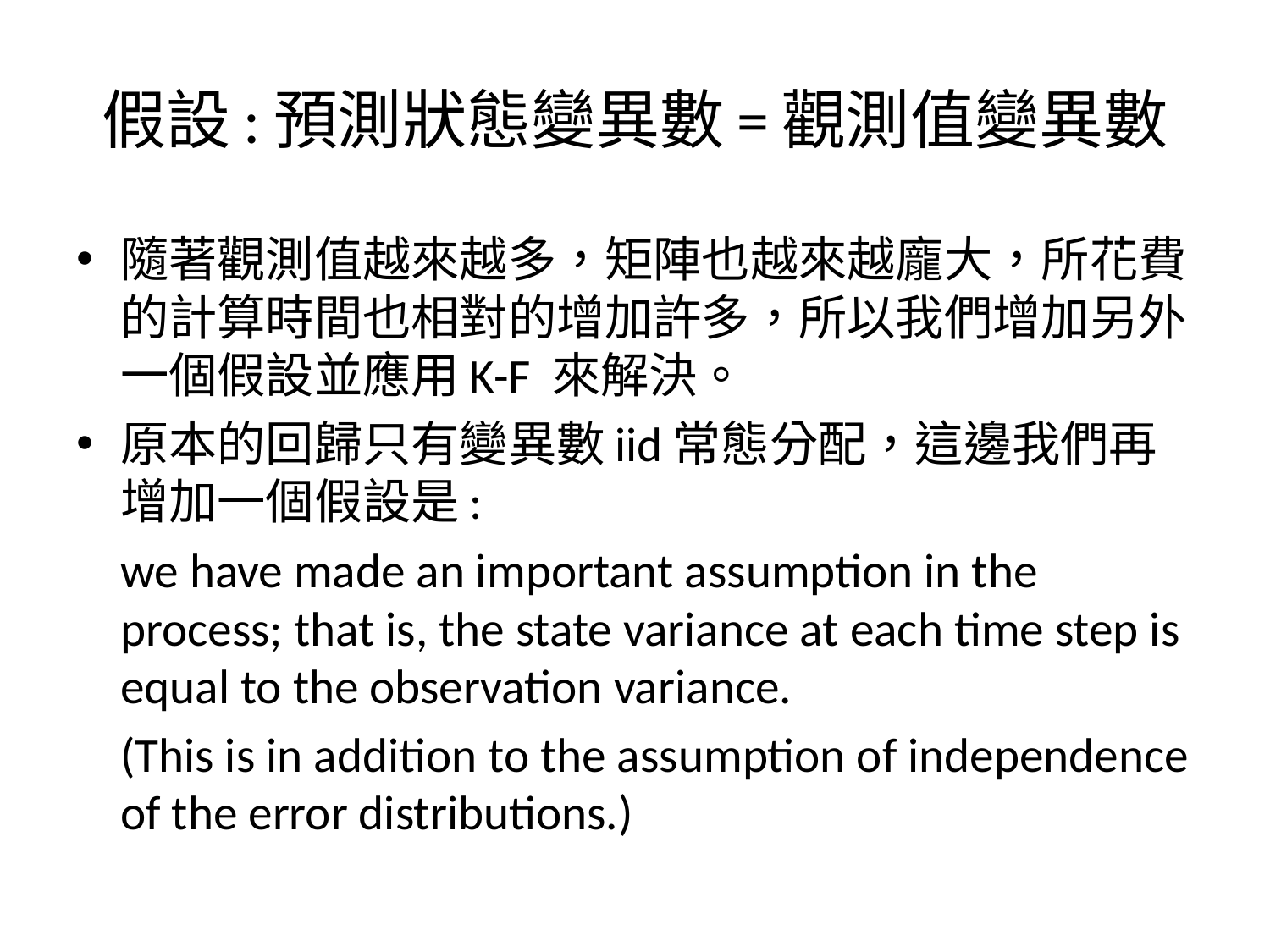

# 假設:預測狀態變異數=觀測值變異數
隨著觀測值越來越多，矩陣也越來越龐大，所花費的計算時間也相對的增加許多，所以我們增加另外一個假設並應用K-F 來解決。
原本的回歸只有變異數iid常態分配，這邊我們再增加一個假設是:
    we have made an important assumption in the process; that is, the state variance at each time step is equal to the observation variance.
    (This is in addition to the assumption of independence of the error distributions.)